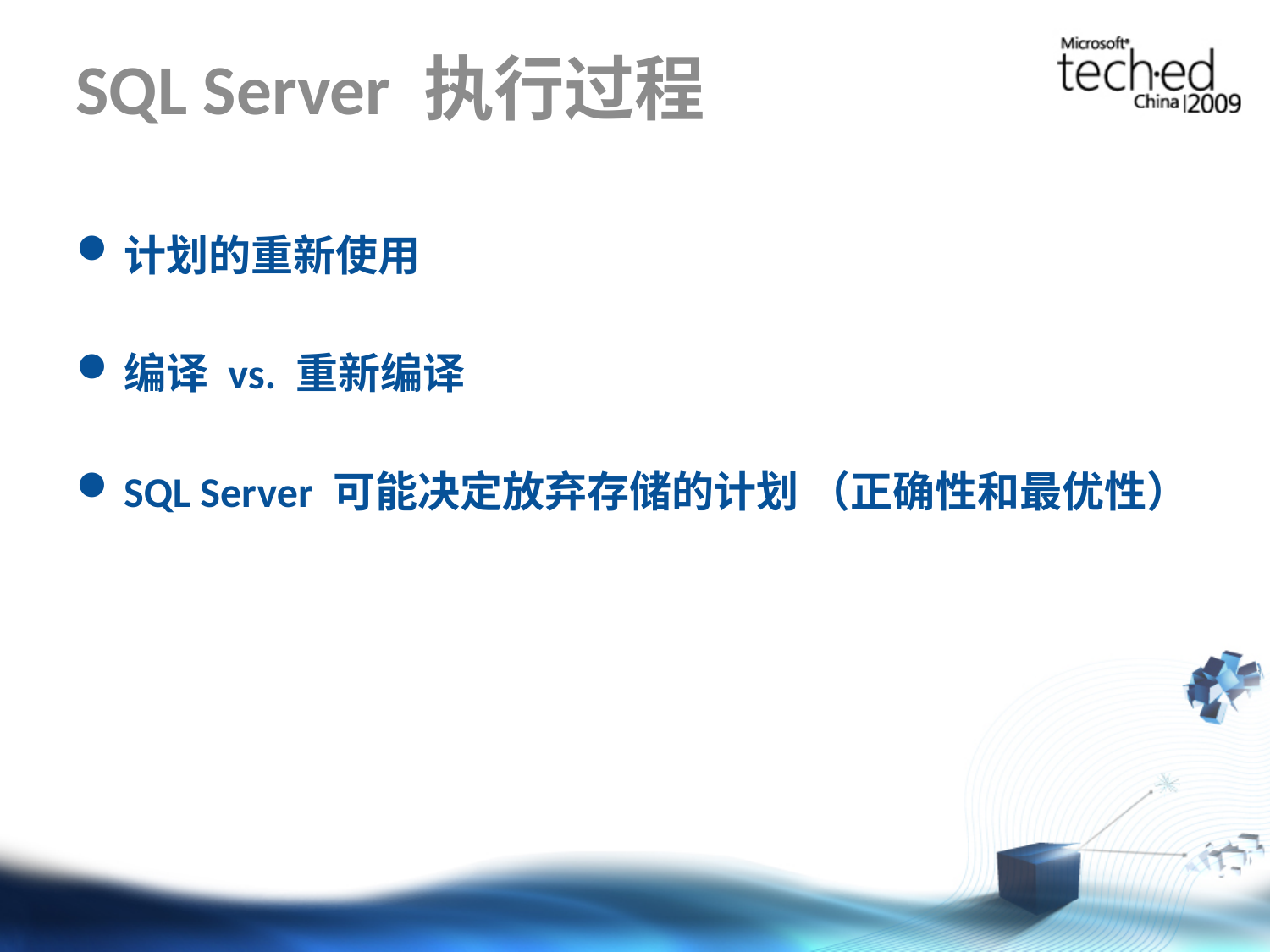

# SQL Server 执行过程
计划的重新使用

编译 vs. 重新编译

SQL Server 可能决定放弃存储的计划 （正确性和最优性）